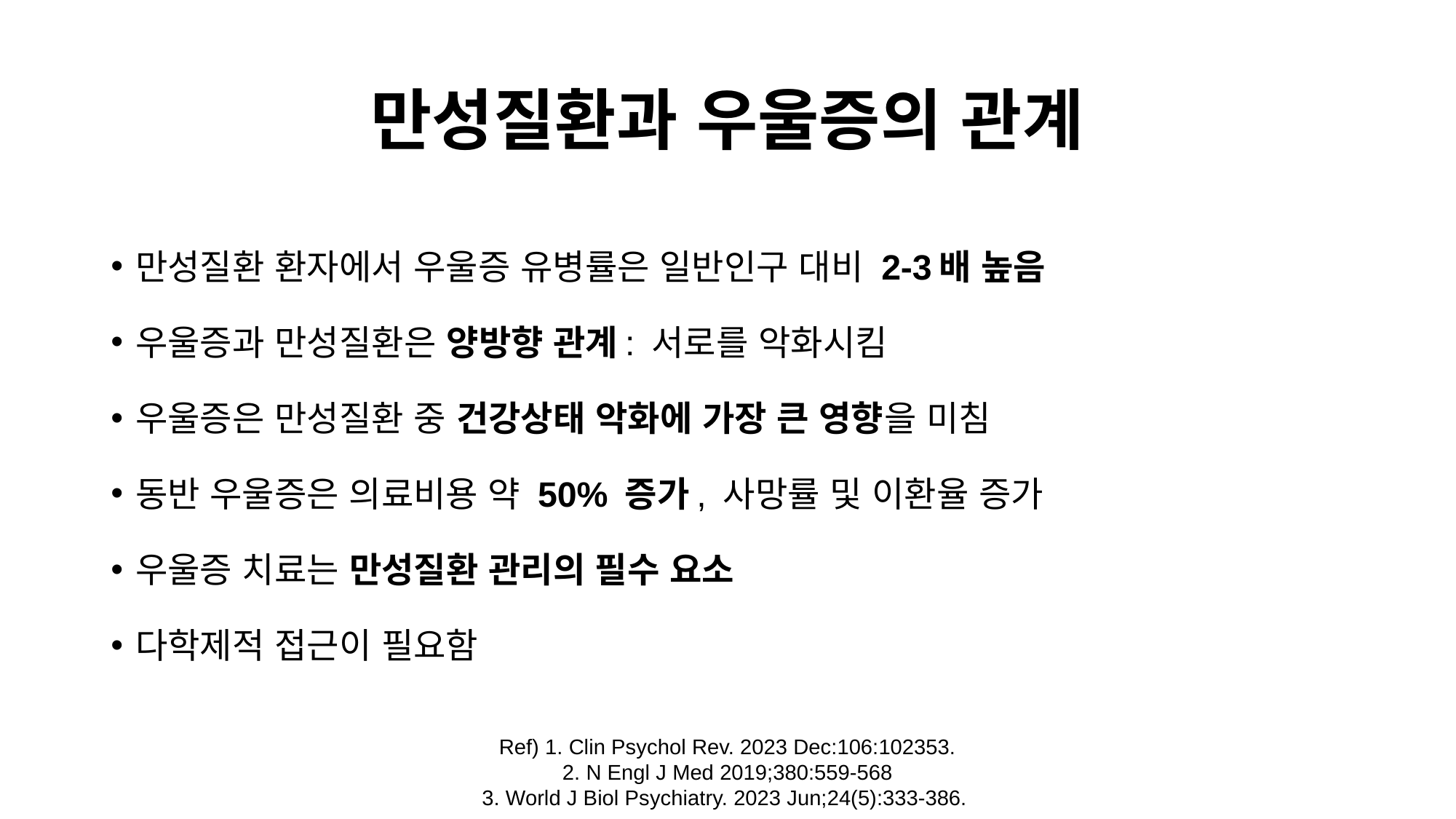

# 만성질환과 우울증의 관계
만성질환 환자에서 우울증 유병률은 일반인구 대비 2-3배 높음
우울증과 만성질환은 양방향 관계: 서로를 악화시킴
우울증은 만성질환 중 건강상태 악화에 가장 큰 영향을 미침
동반 우울증은 의료비용 약 50% 증가, 사망률 및 이환율 증가
우울증 치료는 만성질환 관리의 필수 요소
다학제적 접근이 필요함
Ref) 1. Clin Psychol Rev. 2023 Dec:106:102353.
2. N Engl J Med 2019;380:559-568
3. World J Biol Psychiatry. 2023 Jun;24(5):333-386.